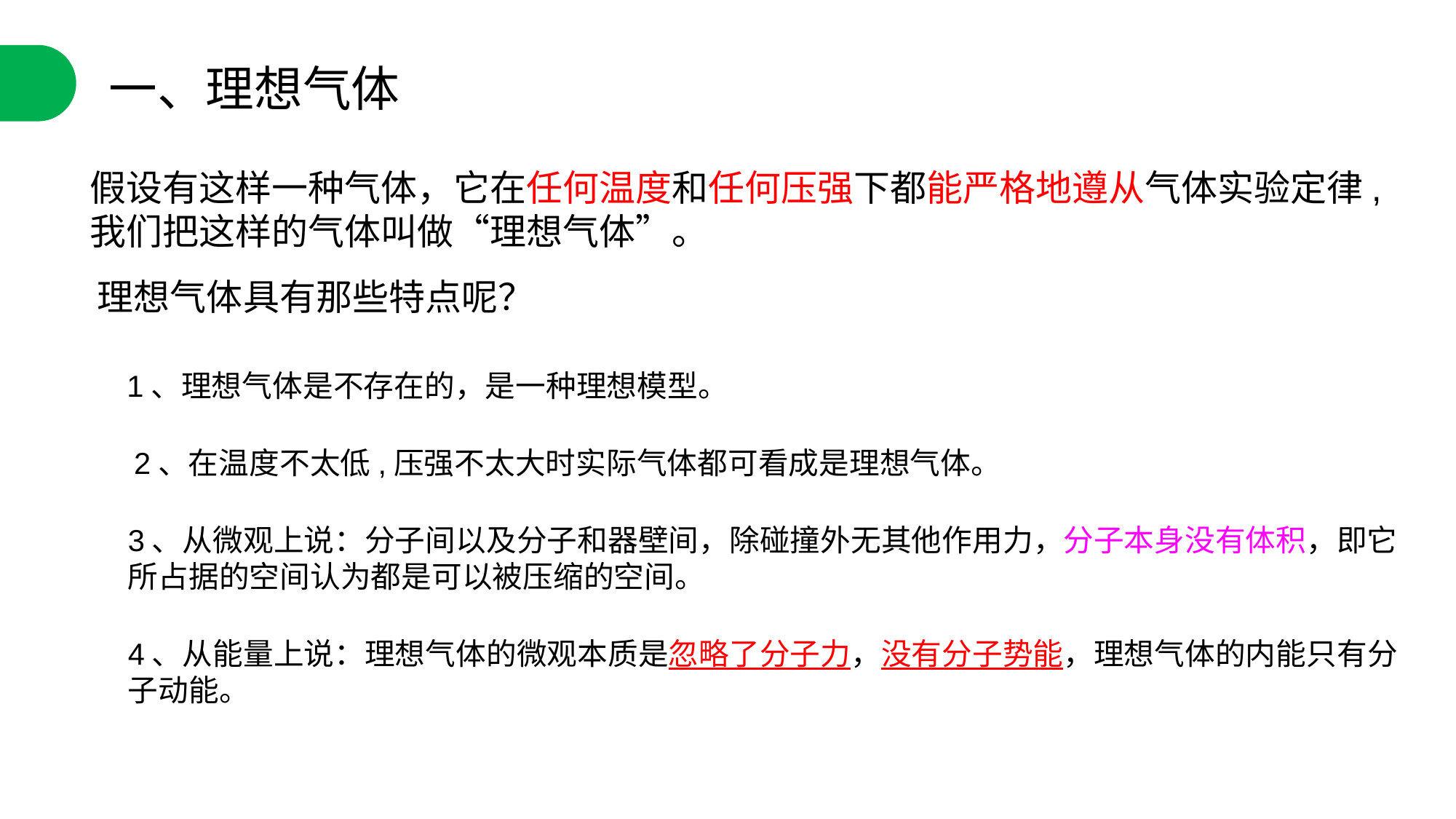

一、理想气体
假设有这样一种气体，它在任何温度和任何压强下都能严格地遵从气体实验定律,我们把这样的气体叫做“理想气体”。
理想气体具有那些特点呢？
1、理想气体是不存在的，是一种理想模型。
2、在温度不太低,压强不太大时实际气体都可看成是理想气体。
3、从微观上说：分子间以及分子和器壁间，除碰撞外无其他作用力，分子本身没有体积，即它所占据的空间认为都是可以被压缩的空间。
4、从能量上说：理想气体的微观本质是忽略了分子力，没有分子势能，理想气体的内能只有分子动能。